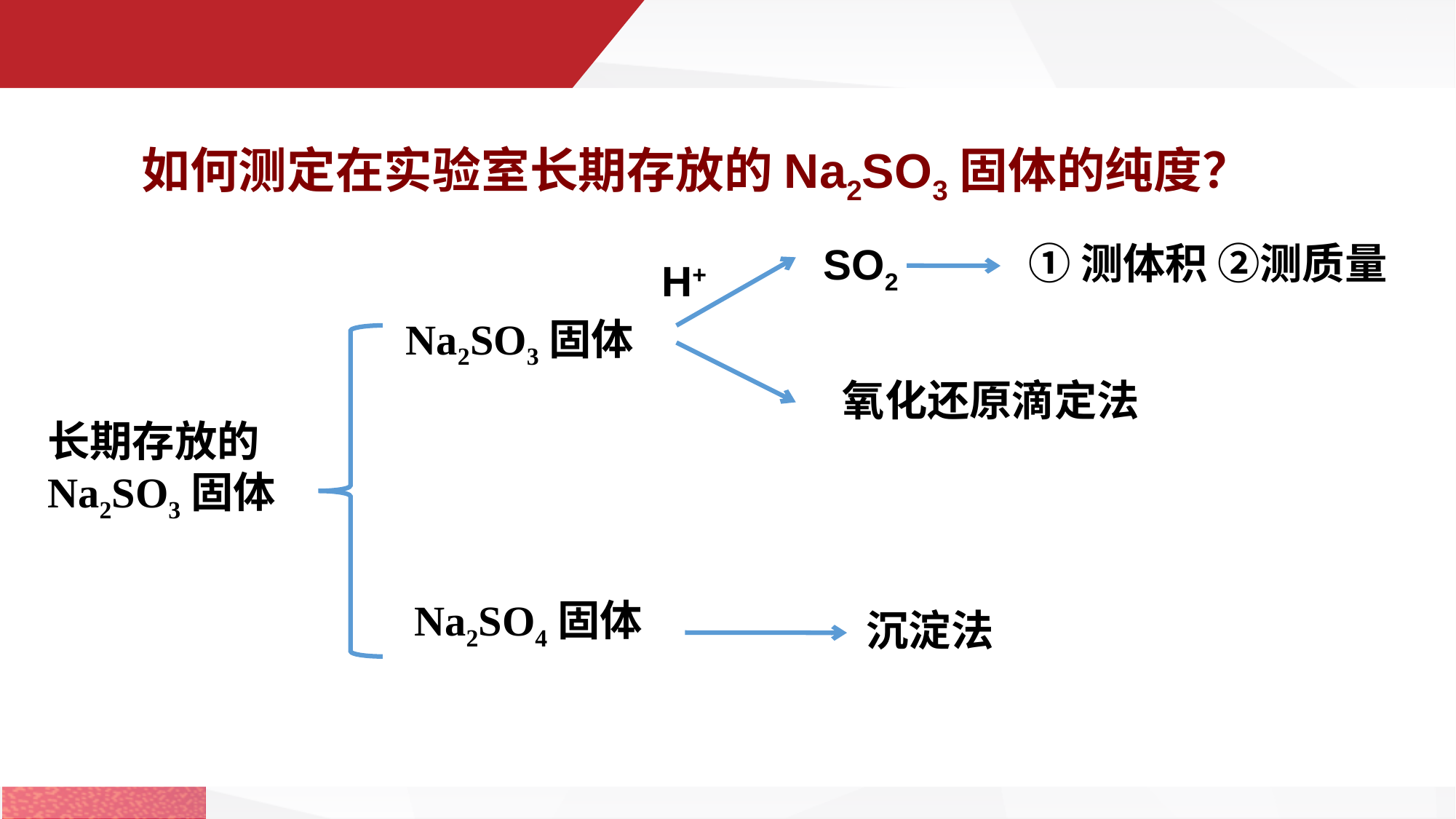

如何测定在实验室长期存放的Na2SO3固体的纯度？
①测体积 ②测质量
SO2
H+
Na2SO3固体

氧化还原滴定法
长期存放的Na2SO3固体
Na2SO4固体
沉淀法